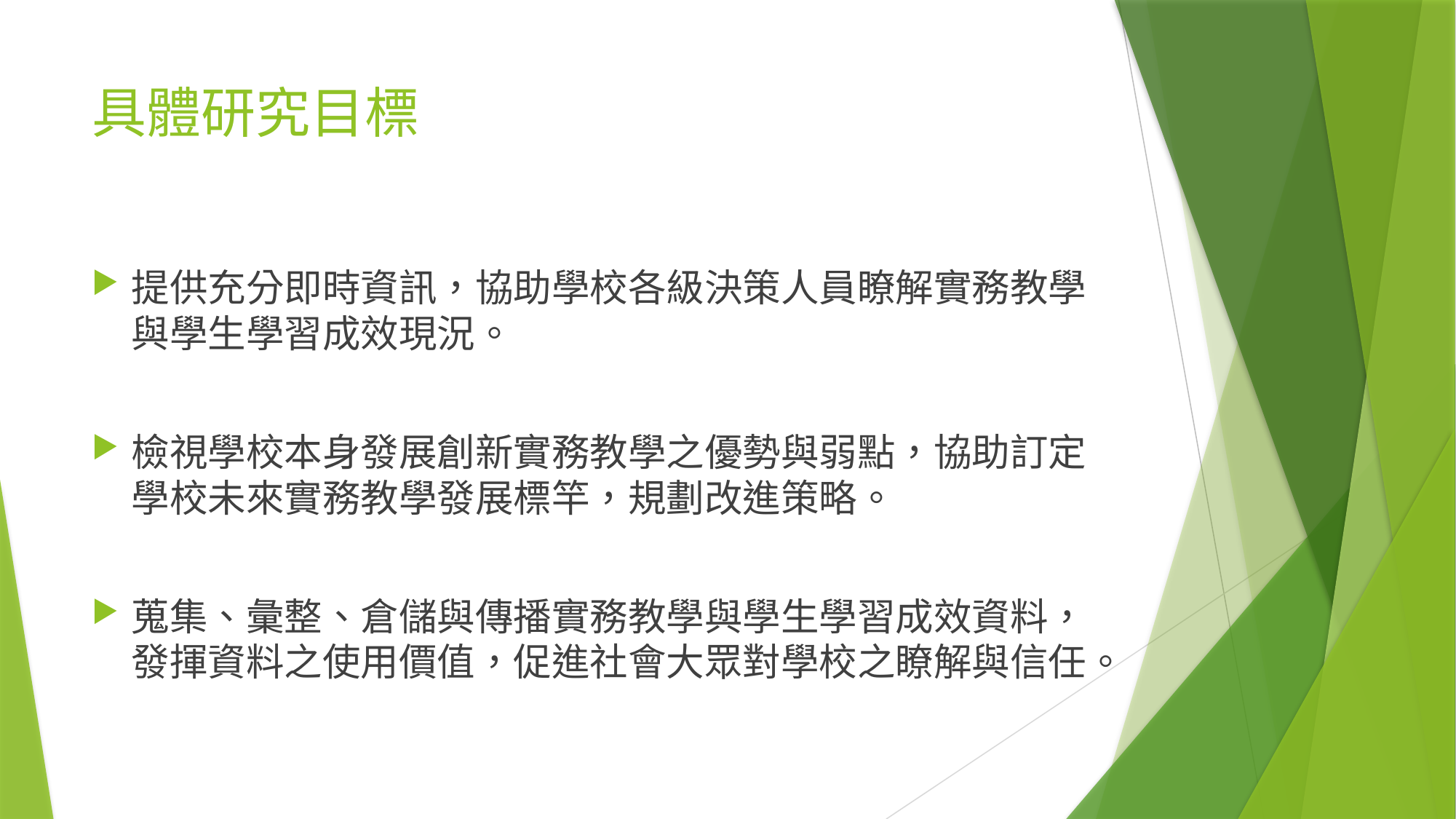

# 具體研究目標
提供充分即時資訊，協助學校各級決策人員瞭解實務教學與學生學習成效現況。

檢視學校本身發展創新實務教學之優勢與弱點，協助訂定學校未來實務教學發展標竿，規劃改進策略。

蒐集、彙整、倉儲與傳播實務教學與學生學習成效資料，發揮資料之使用價值，促進社會大眾對學校之瞭解與信任。